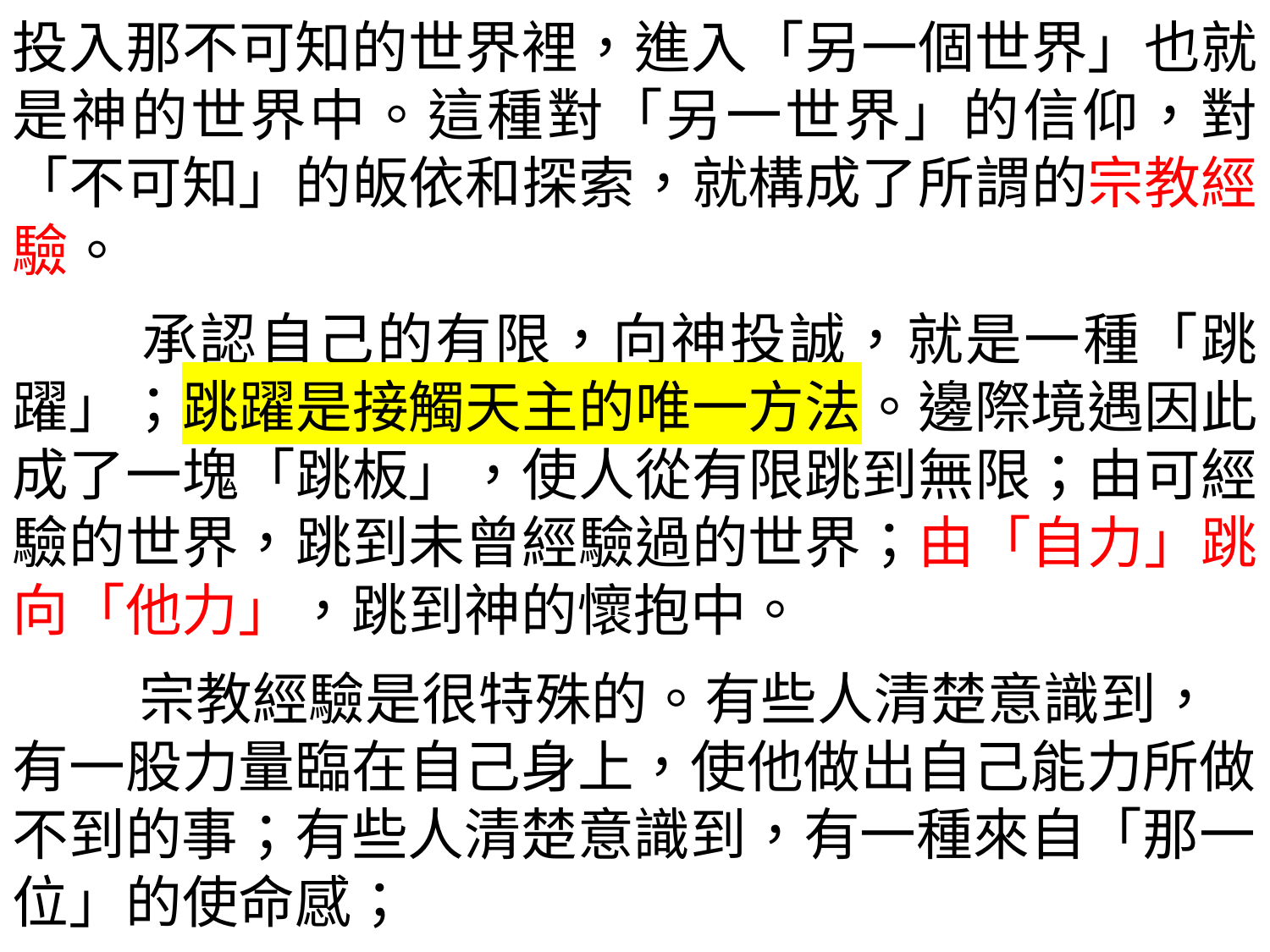

投入那不可知的世界裡，進入「另一個世界」也就是神的世界中。這種對「另一世界」的信仰，對「不可知」的皈依和探索，就構成了所謂的宗教經驗。
	承認自己的有限，向神投誠，就是一種「跳躍」；跳躍是接觸天主的唯一方法。邊際境遇因此成了一塊「跳板」，使人從有限跳到無限；由可經驗的世界，跳到未曾經驗過的世界；由「自力」跳向「他力」，跳到神的懷抱中。
	宗教經驗是很特殊的。有些人清楚意識到，有一股力量臨在自己身上，使他做出自己能力所做不到的事；有些人清楚意識到，有一種來自「那一位」的使命感；